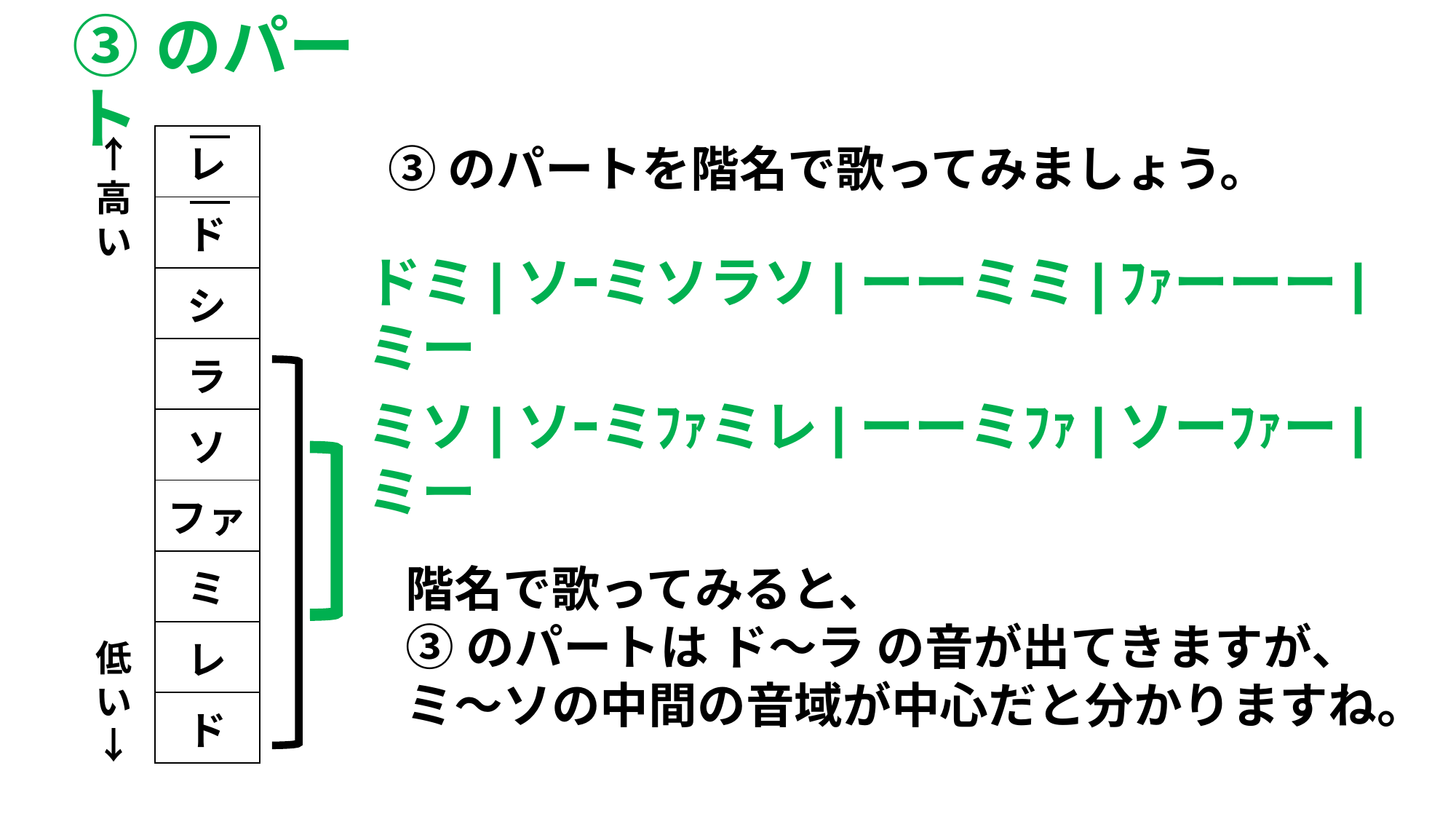

# ③のパート
↑高い
| レ |
| --- |
| ド |
| シ |
| ラ |
| ソ |
| ファ |
| ミ |
| レ |
| ド |
| レ |
| --- |
| ド |
| シ |
| ラ |
| ソ |
| ファ |
| ミ |
| レ |
| ド |
③のパートを階名で歌ってみましょう。
ドミ|ソｰミソラソ|ーーミミ|ﾌｧーーー|ミー

ミソ|ソｰミﾌｧミレ|ーーミﾌｧ|ソーﾌｧー|ミー

階名で歌ってみると、
③のパートは ド～ラ の音が出てきますが、
ミ～ソの中間の音域が中心だと分かりますね。
低い↓